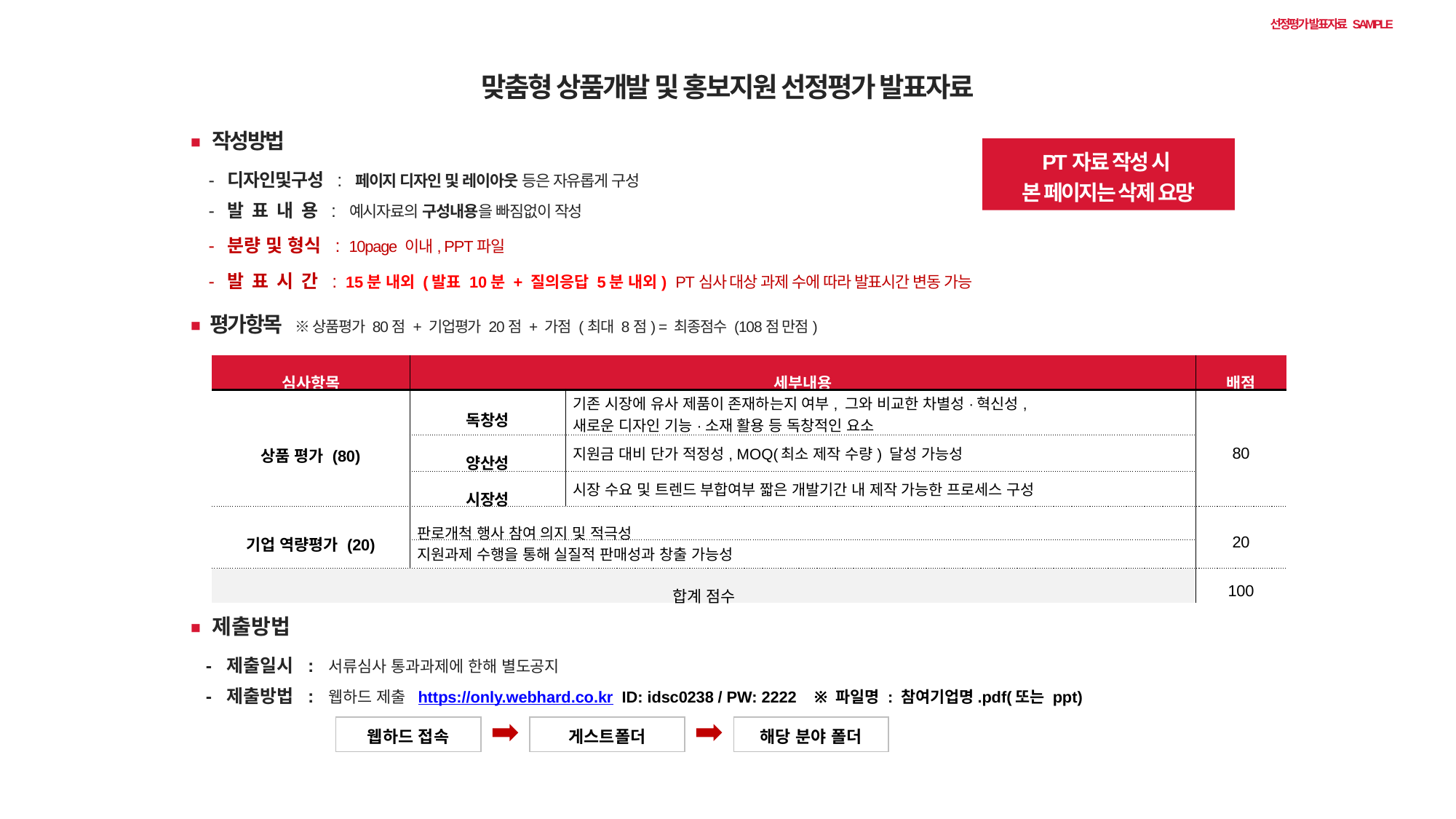

선정평가 발표자료 SAMPLE
맞춤형 상품개발 및 홍보지원 선정평가 발표자료
◾ 작성방법
    -  디자인및구성  :  페이지 디자인 및 레이아웃 등은 자유롭게 구성
    -  발  표  내  용  :  예시자료의 구성내용을 빠짐없이 작성
    -  분량 및 형식  :  10page 이내, PPT파일
    -  발  표  시  간  :  15분 내외 (발표 10분 + 질의응답 5분 내외)  PT심사 대상 과제 수에 따라 발표시간 변동 가능
PT자료 작성 시
본 페이지는 삭제 요망
◾ 평가항목   ※ 상품평가 80점 + 기업평가 20점 + 가점 (최대 8점) = 최종점수 (108점 만점)
| 심사항목 | 세부내용 |  | 배점 |
| --- | --- | --- | --- |
| 상품 평가 (80) | 독창성 | 기존 시장에 유사 제품이 존재하는지 여부, 그와 비교한 차별성·혁신성, 새로운 디자인 기능·소재 활용 등 독창적인 요소 | 80 |
|  | 양산성 | 지원금 대비 단가 적정성, MOQ(최소 제작 수량) 달성 가능성 |  |
|  | 시장성 | 시장 수요 및 트렌드 부합여부 짧은 개발기간 내 제작 가능한 프로세스 구성 |  |
| 기업 역량평가 (20) | 판로개척 행사 참여 의지 및 적극성 |  | 20 |
|  | 지원과제 수행을 통해 실질적 판매성과 창출 가능성 |  |  |
| 합계 점수 |  |  | 100 |
◾ 제출방법
   -  제출일시  :  서류심사 통과과제에 한해 별도공지
   -  제출방법  :  웹하드 제출  https://only.webhard.co.kr  ID: idsc0238 / PW: 2222    ※ 파일명 : 참여기업명.pdf(또는 ppt)
웹하드 접속
게스트폴더
해당 분야 폴더